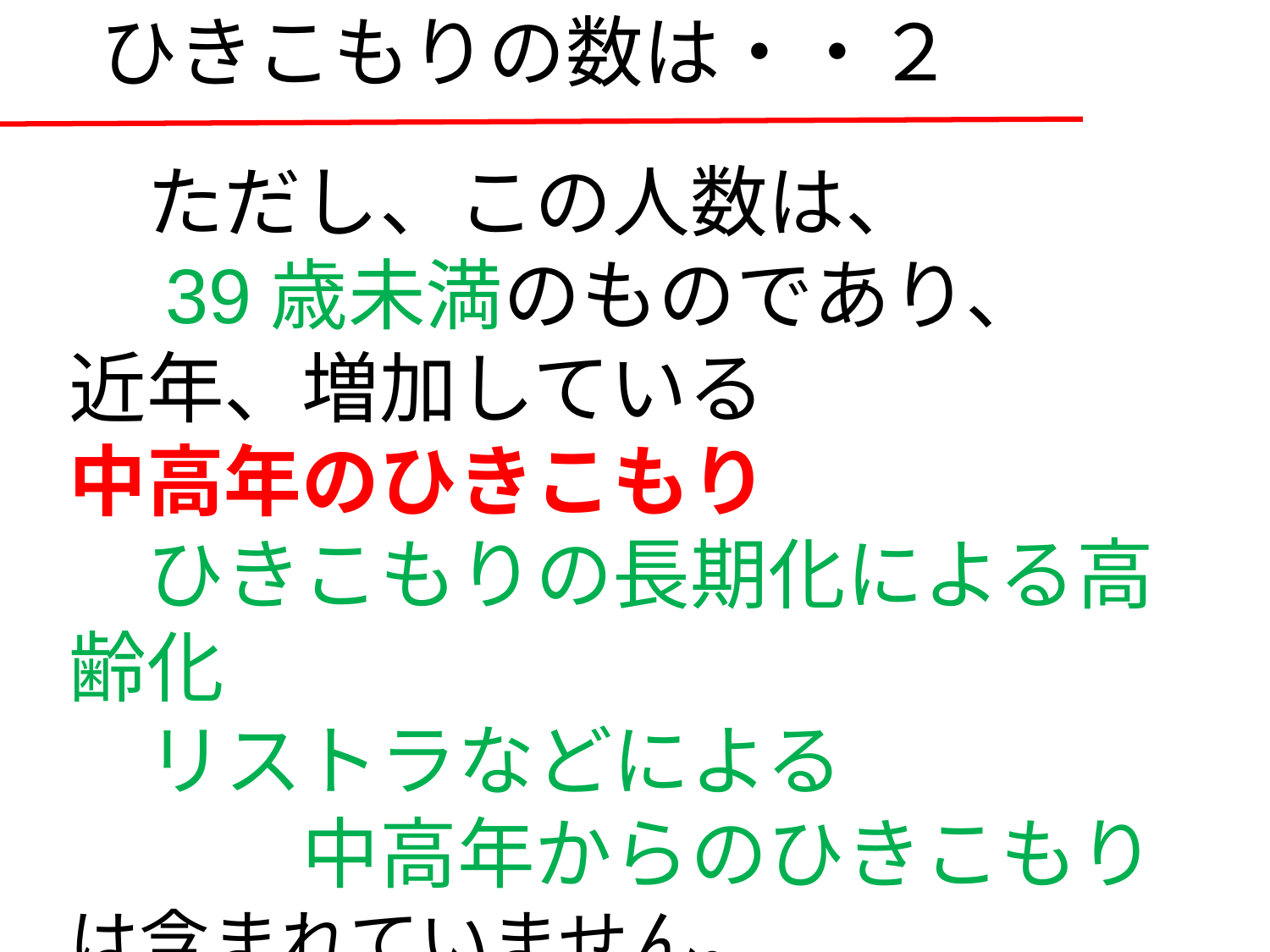

# ひきこもりの数は・・２
　ただし、この人数は、
　39歳未満のものであり、
近年、増加している
中高年のひきこもり
　ひきこもりの長期化による高齢化
　リストラなどによる
　　　中高年からのひきこもり
は含まれていません。